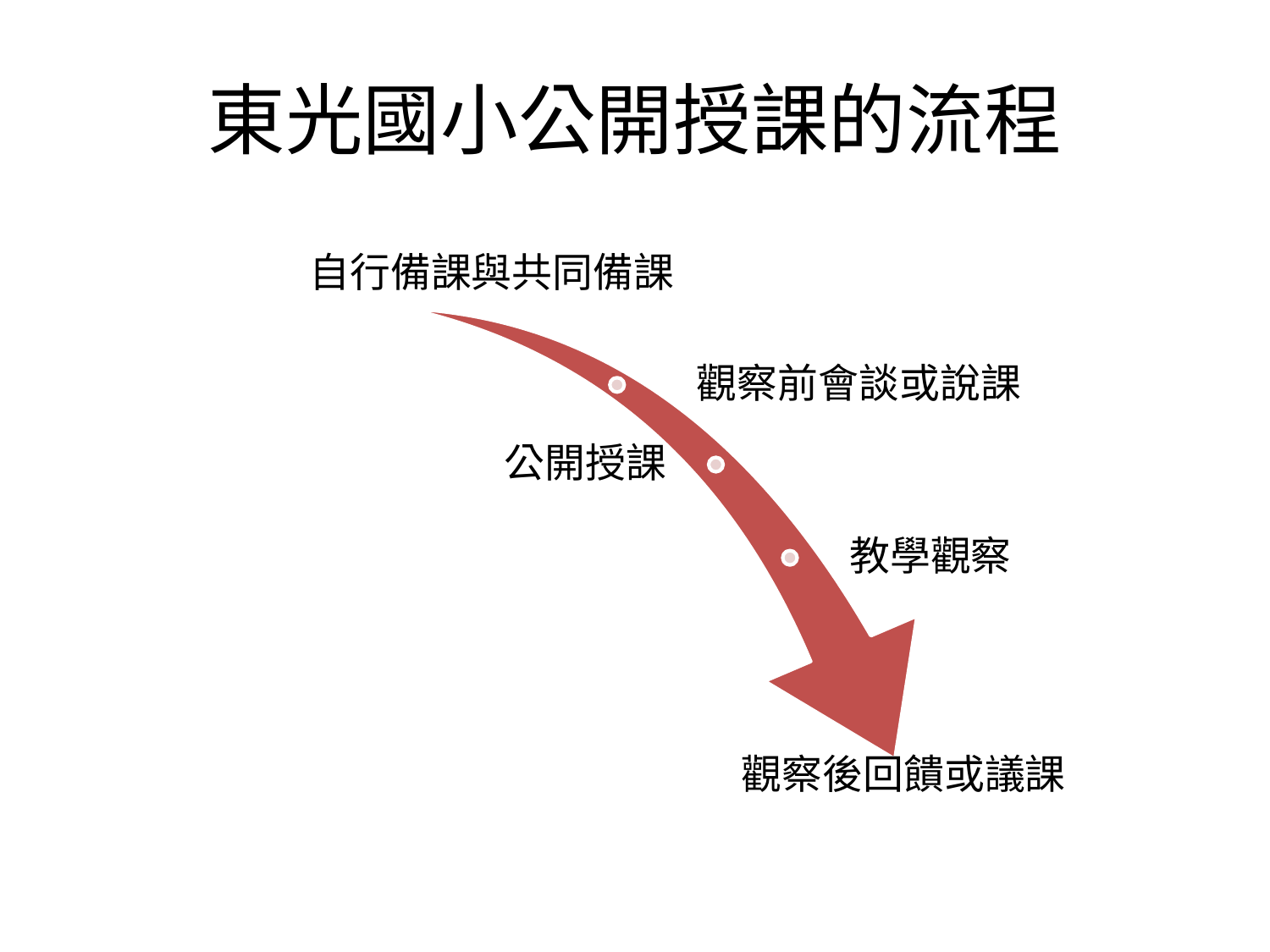

# 東光國小公開授課的流程
自行備課與共同備課
觀察前會談或說課
公開授課
教學觀察
觀察後回饋或議課